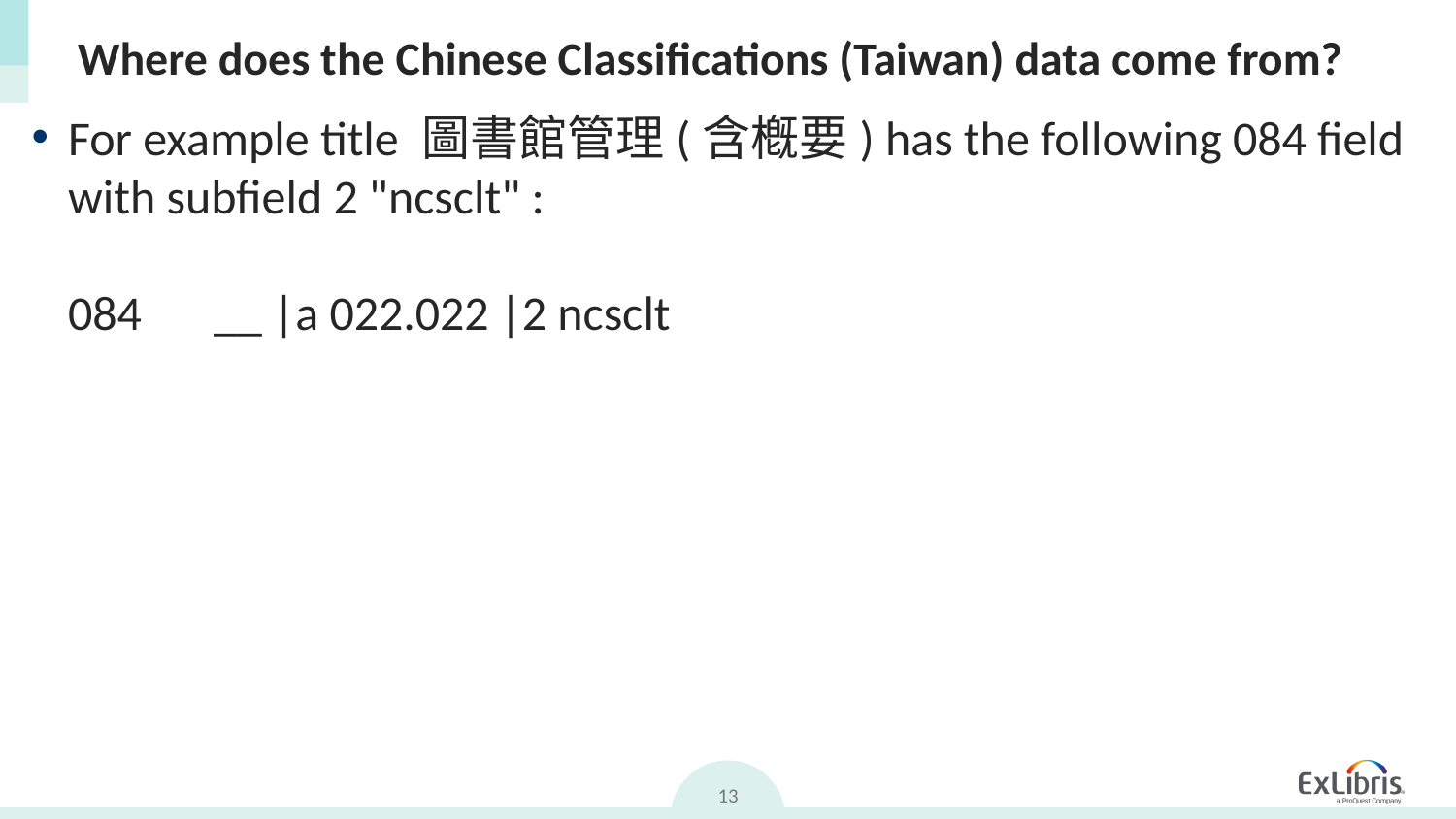

# Where does the Chinese Classifications (Taiwan) data come from?
For example title 圖書館管理(含槪要) has the following 084 field with subfield 2 "ncsclt" :
084	__ |a 022.022 |2 ncsclt
13